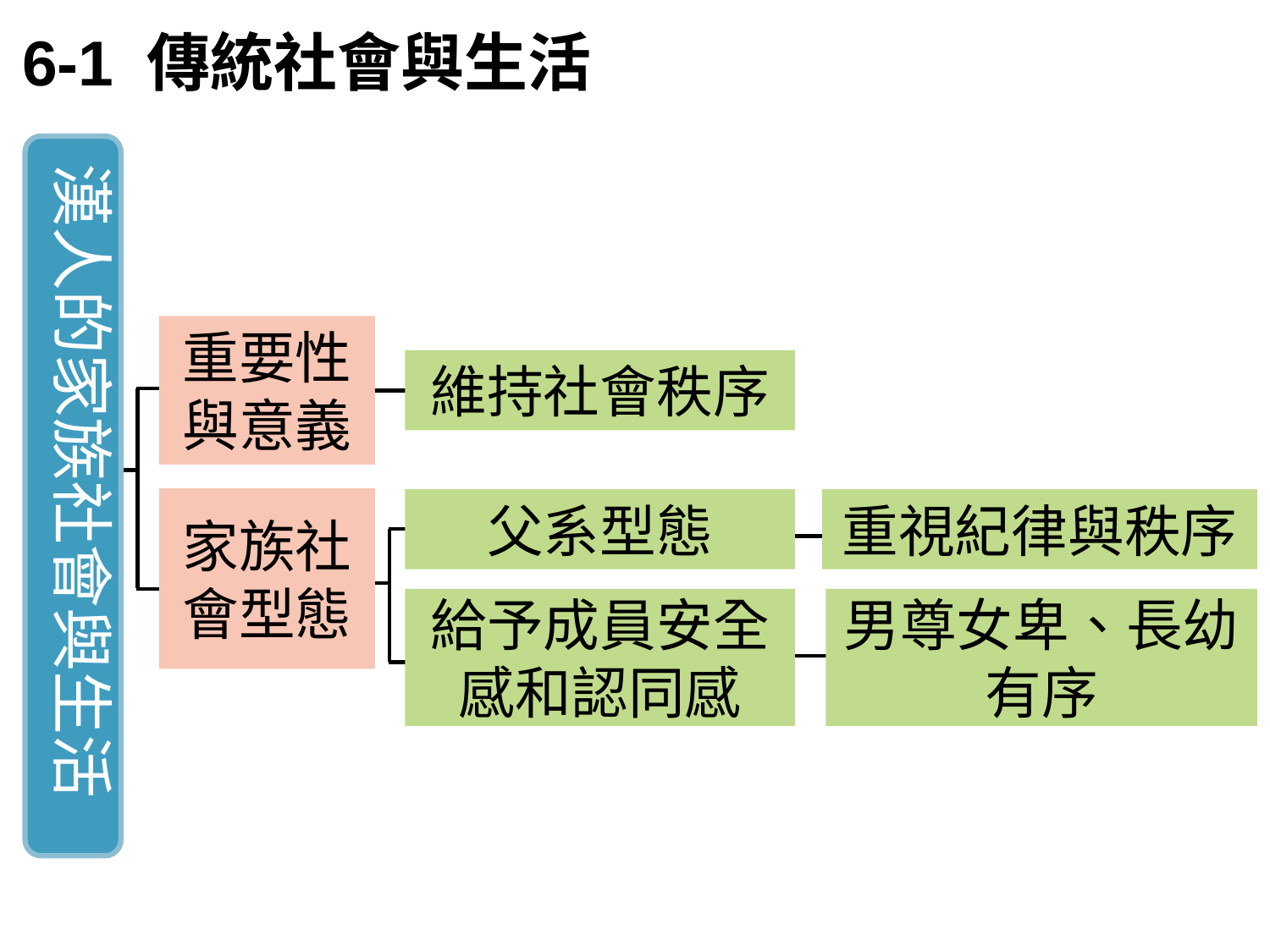

6-1 傳統社會與生活

漢人的家族社會與生活
重要性
與意義
維持社會秩序
家族社
會型態
父系型態
重視紀律與秩序
給予成員安全感和認同感
男尊女卑、長幼有序